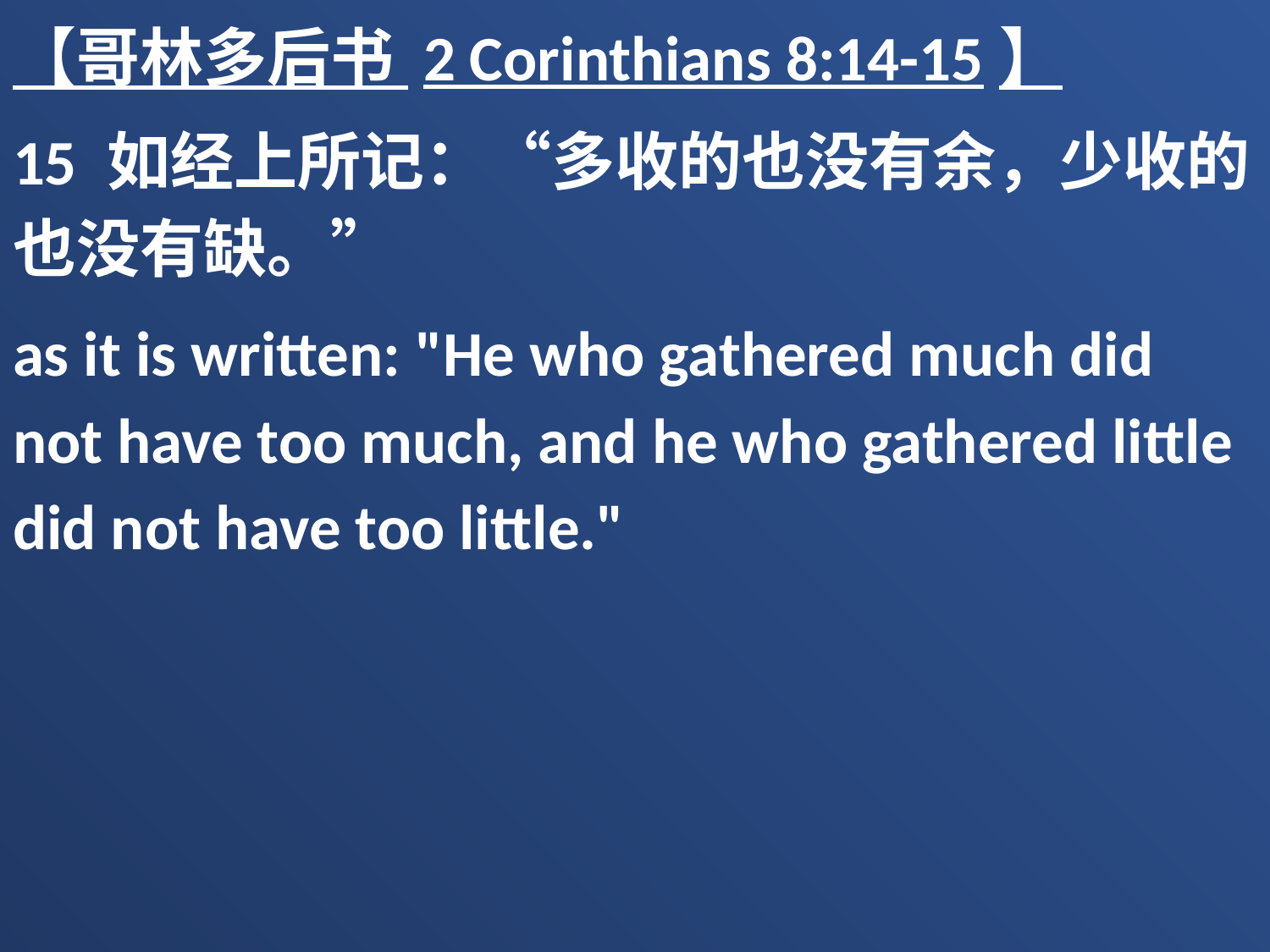

【哥林多后书 2 Corinthians 8:14-15】
15 如经上所记：“多收的也没有余，少收的也没有缺。”
as it is written: "He who gathered much did not have too much, and he who gathered little did not have too little."